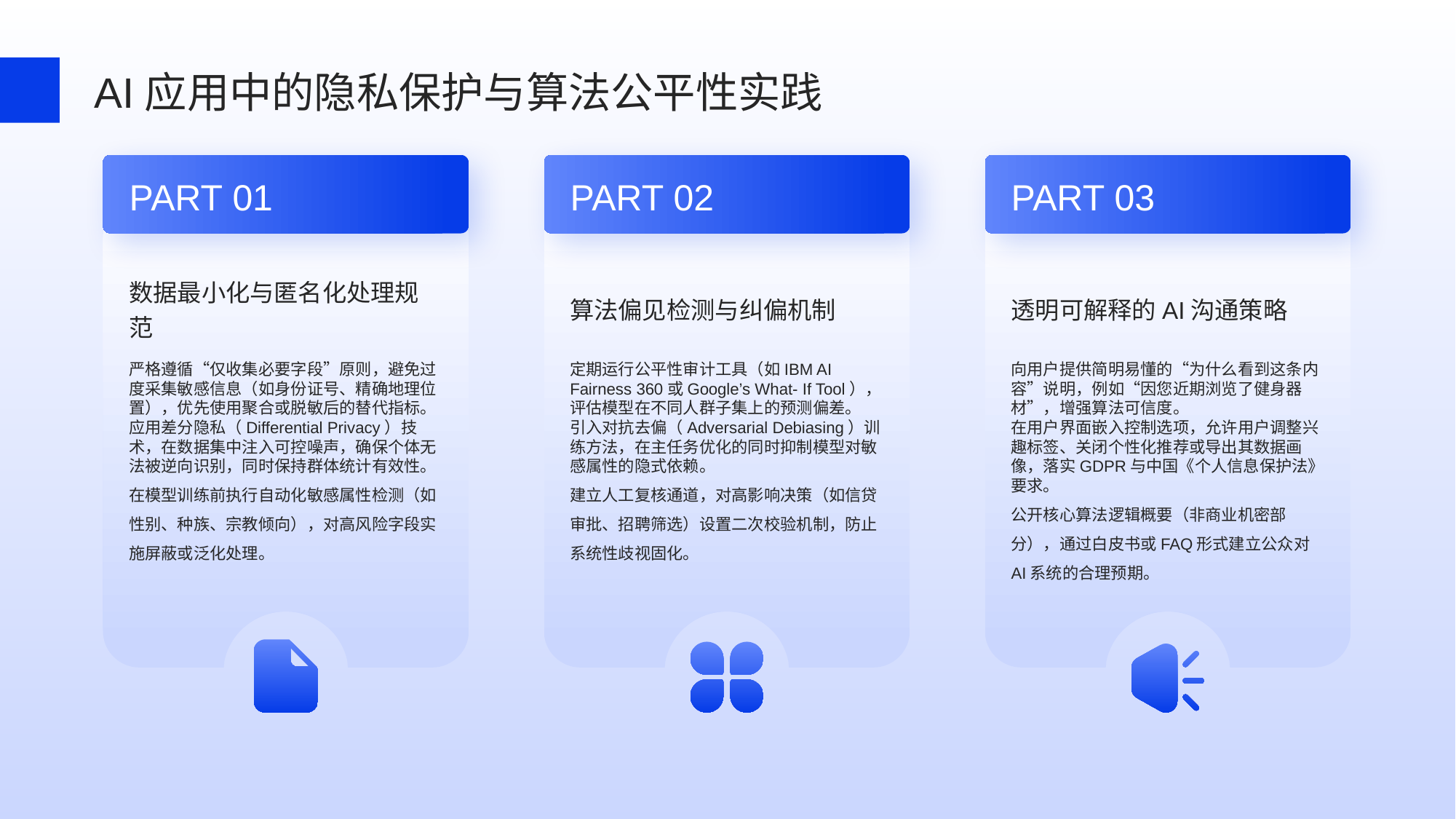

AI应用中的隐私保护与算法公平性实践

PART 01
PART 02
PART 03

数据最小化与匿名化处理规范
算法偏见检测与纠偏机制
透明可解释的AI沟通策略
严格遵循“仅收集必要字段”原则，避免过度采集敏感信息（如身份证号、精确地理位置），优先使用聚合或脱敏后的替代指标。
应用差分隐私（Differential Privacy）技术，在数据集中注入可控噪声，确保个体无法被逆向识别，同时保持群体统计有效性。
在模型训练前执行自动化敏感属性检测（如性别、种族、宗教倾向），对高风险字段实施屏蔽或泛化处理。
定期运行公平性审计工具（如IBM AI Fairness 360或Google’s What- If Tool），评估模型在不同人群子集上的预测偏差。
引入对抗去偏（Adversarial Debiasing）训练方法，在主任务优化的同时抑制模型对敏感属性的隐式依赖。
建立人工复核通道，对高影响决策（如信贷审批、招聘筛选）设置二次校验机制，防止系统性歧视固化。
向用户提供简明易懂的“为什么看到这条内容”说明，例如“因您近期浏览了健身器材”，增强算法可信度。
在用户界面嵌入控制选项，允许用户调整兴趣标签、关闭个性化推荐或导出其数据画像，落实GDPR与中国《个人信息保护法》要求。
公开核心算法逻辑概要（非商业机密部分），通过白皮书或FAQ形式建立公众对AI系统的合理预期。